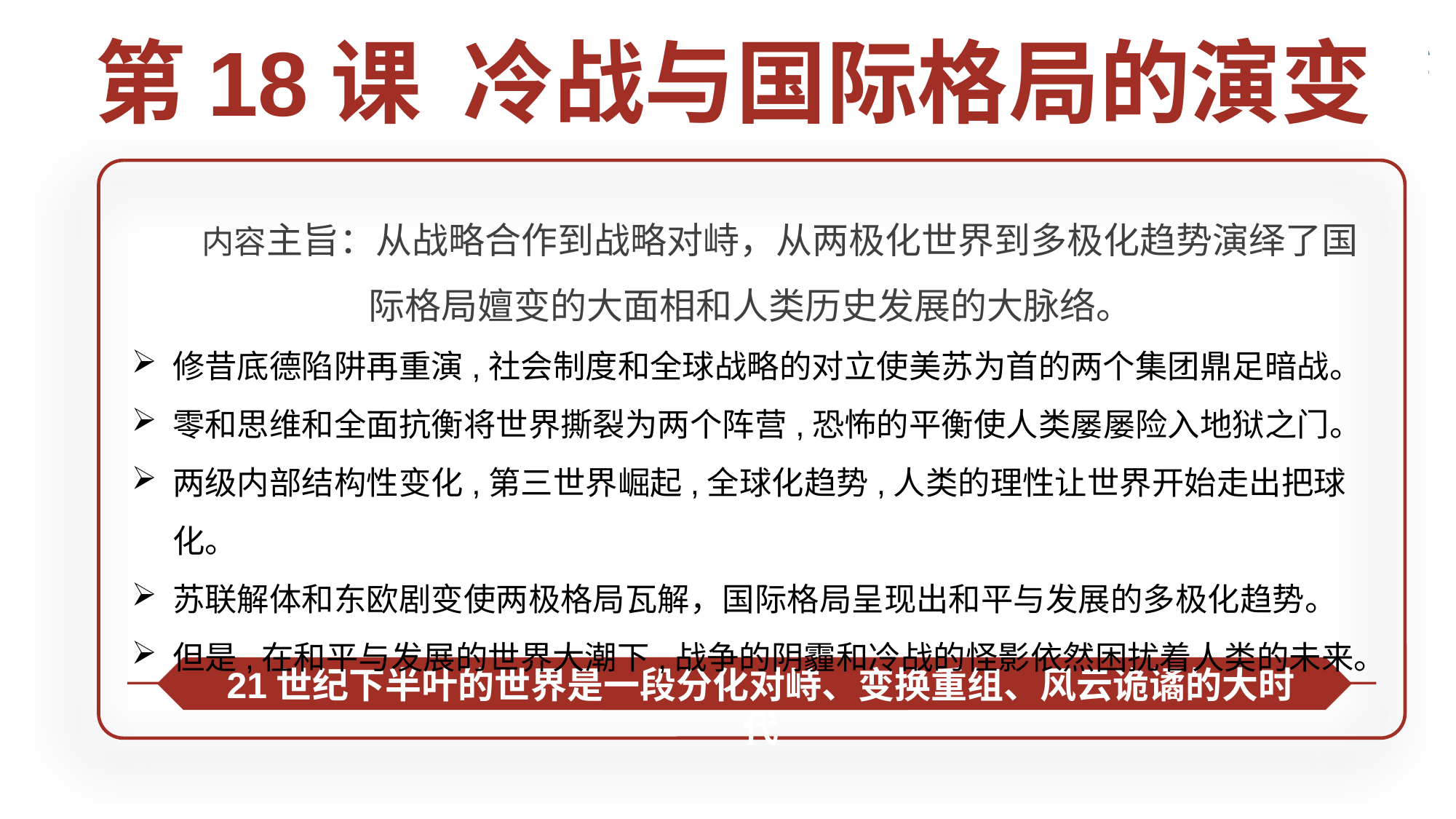

第18课  冷战与国际格局的演变

       内容主旨：从战略合作到战略对峙，从两极化世界到多极化趋势演绎了国际格局嬗变的大面相和人类历史发展的大脉络。
修昔底德陷阱再重演,社会制度和全球战略的对立使美苏为首的两个集团鼎足暗战。
零和思维和全面抗衡将世界撕裂为两个阵营,恐怖的平衡使人类屡屡险入地狱之门。
两级内部结构性变化,第三世界崛起,全球化趋势,人类的理性让世界开始走出把球化。
苏联解体和东欧剧变使两极格局瓦解，国际格局呈现出和平与发展的多极化趋势。
但是,在和平与发展的世界大潮下,战争的阴霾和冷战的怪影依然困扰着人类的未来。

21世纪下半叶的世界是一段分化对峙、变换重组、风云诡谲的大时代